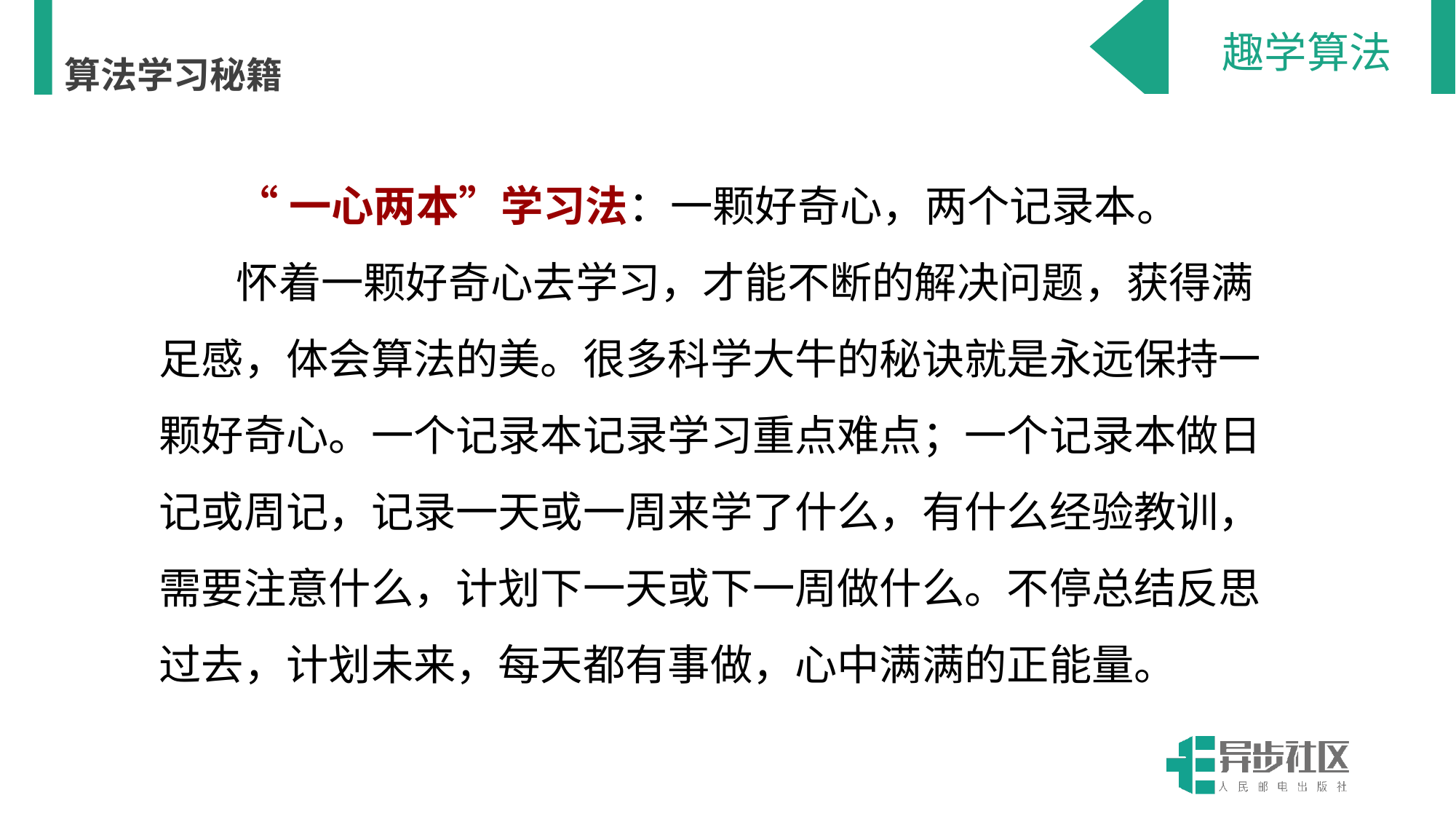

趣学算法

算法学习秘籍
“一心两本”学习法：一颗好奇心，两个记录本。
怀着一颗好奇心去学习，才能不断的解决问题，获得满足感，体会算法的美。很多科学大牛的秘诀就是永远保持一颗好奇心。一个记录本记录学习重点难点；一个记录本做日记或周记，记录一天或一周来学了什么，有什么经验教训，需要注意什么，计划下一天或下一周做什么。不停总结反思过去，计划未来，每天都有事做，心中满满的正能量。